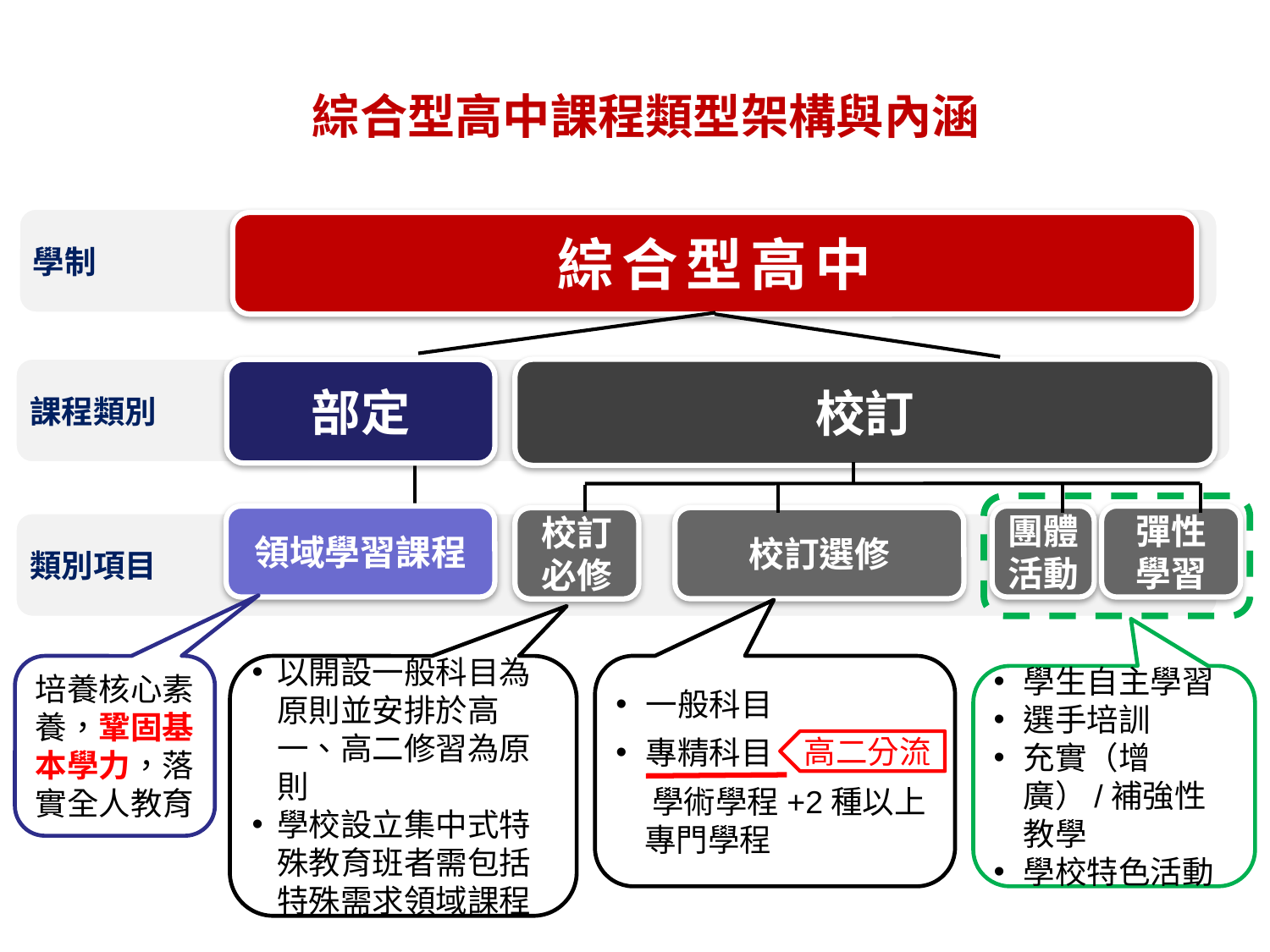

綜合型高中課程類型架構與內涵
學制
綜合型高中
課程類別
部定
校訂

領域學習課程
團體活動
彈性
學習
校訂選修
校訂
必修
類別項目
一般科目
專精科目
    學術學程+2種以上
    專門學程
培養核心素養，鞏固基本學力，落實全人教育
以開設一般科目為原則並安排於高一、高二修習為原則
學校設立集中式特殊教育班者需包括特殊需求領域課程
學生自主學習
選手培訓
充實（增廣）/補強性教學
學校特色活動
高二分流